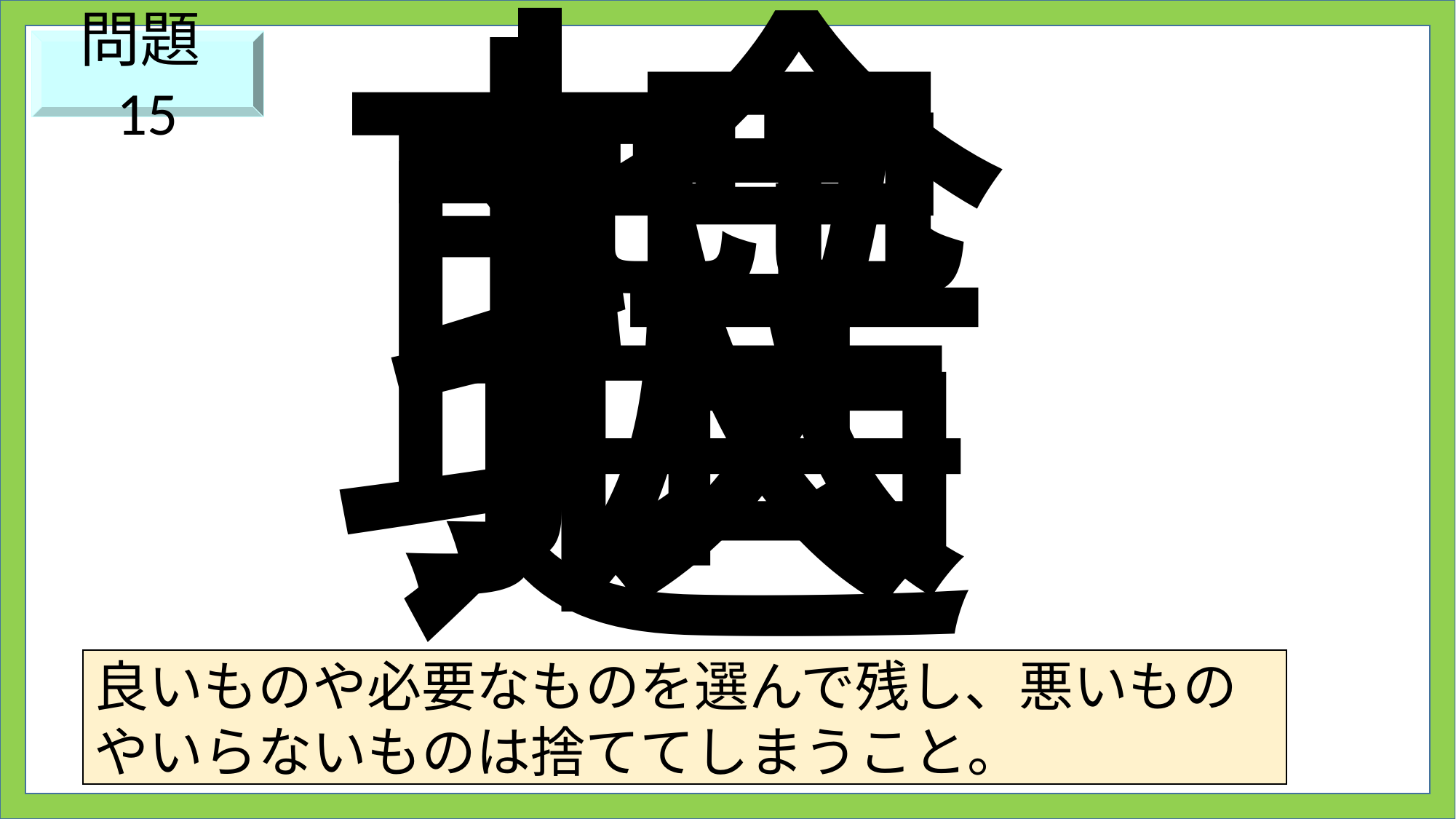

捨
択
取
選
問題15
良いものや必要なものを選んで残し、悪いものやいらないものは捨ててしまうこと。